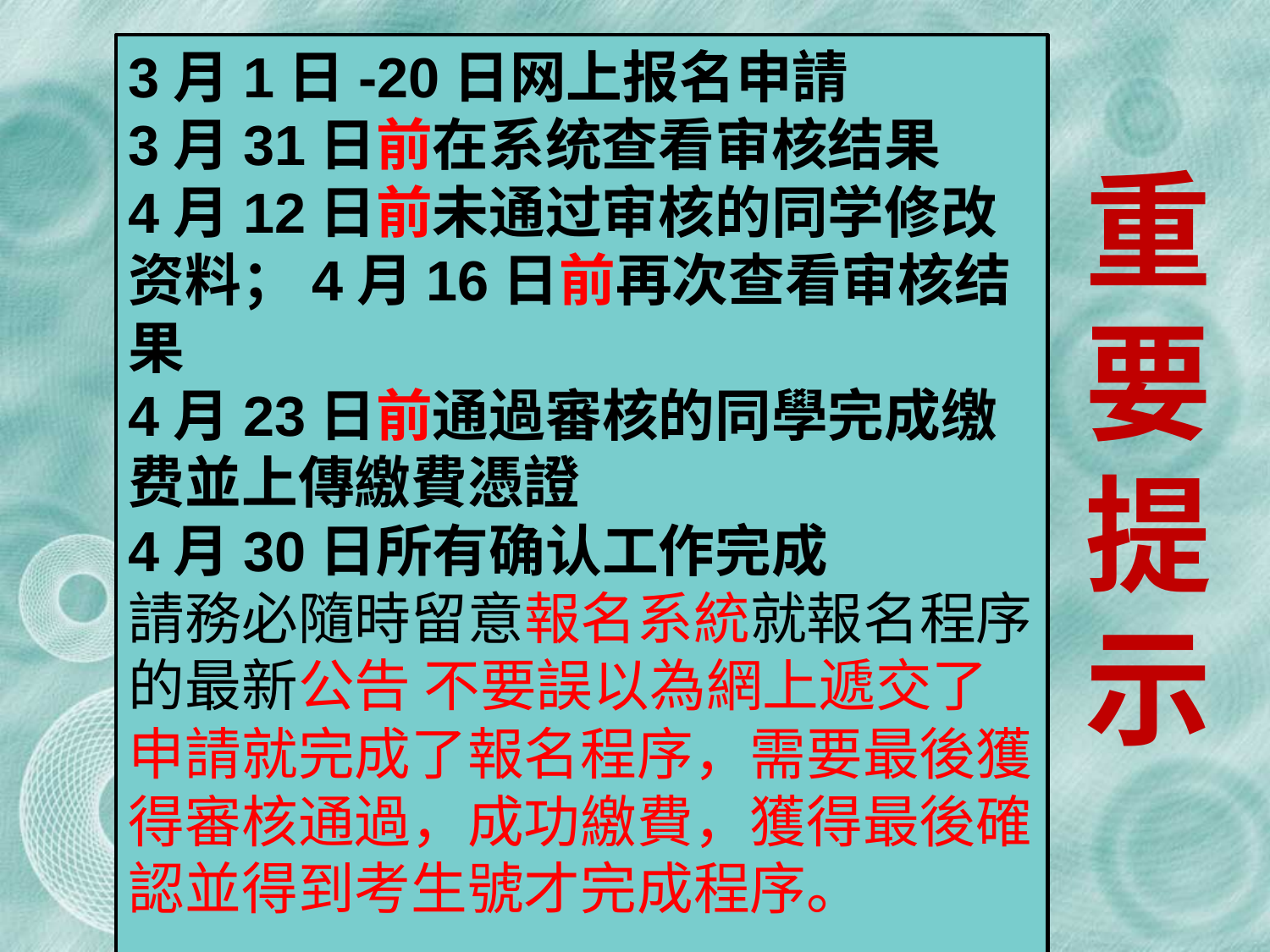

3月1日-20日网上报名申請
3月31日前在系统查看审核结果
4月12日前未通过审核的同学修改资料；4月16日前再次查看审核结果
4月23日前通過審核的同學完成缴费並上傳繳費憑證
4月30日所有确认工作完成
請務必隨時留意報名系統就報名程序的最新公告 不要誤以為網上遞交了申請就完成了報名程序，需要最後獲得審核通過，成功繳費，獲得最後確認並得到考生號才完成程序。

重要提示
（請瀏覽教育局網頁下載有關日程）